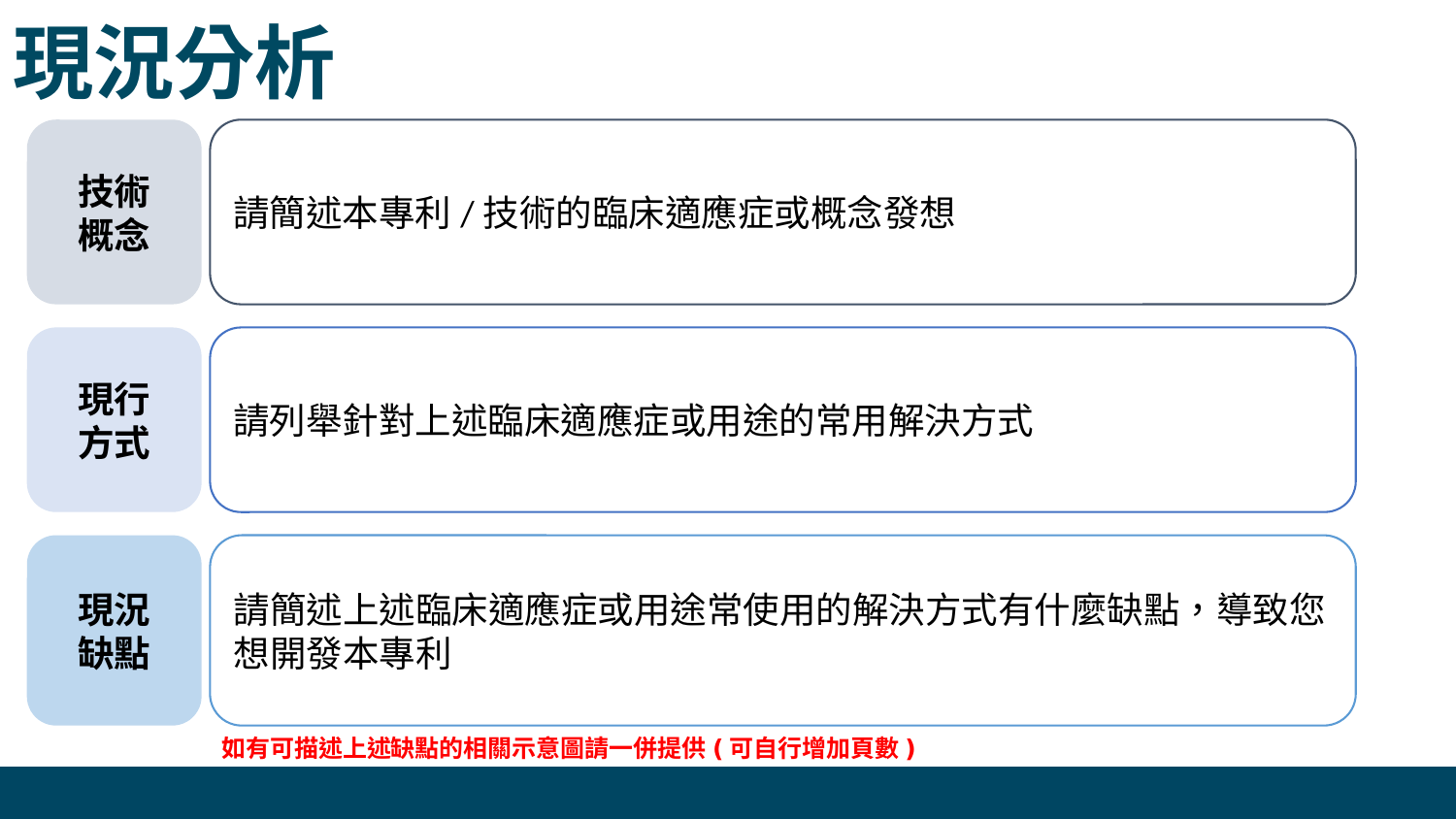

現況分析
技術
概念
請簡述本專利/技術的臨床適應症或概念發想
現行
方式
請列舉針對上述臨床適應症或用途的常用解決方式
現況
缺點
請簡述上述臨床適應症或用途常使用的解決方式有什麼缺點，導致您想開發本專利
如有可描述上述缺點的相關示意圖請一併提供(可自行增加頁數)